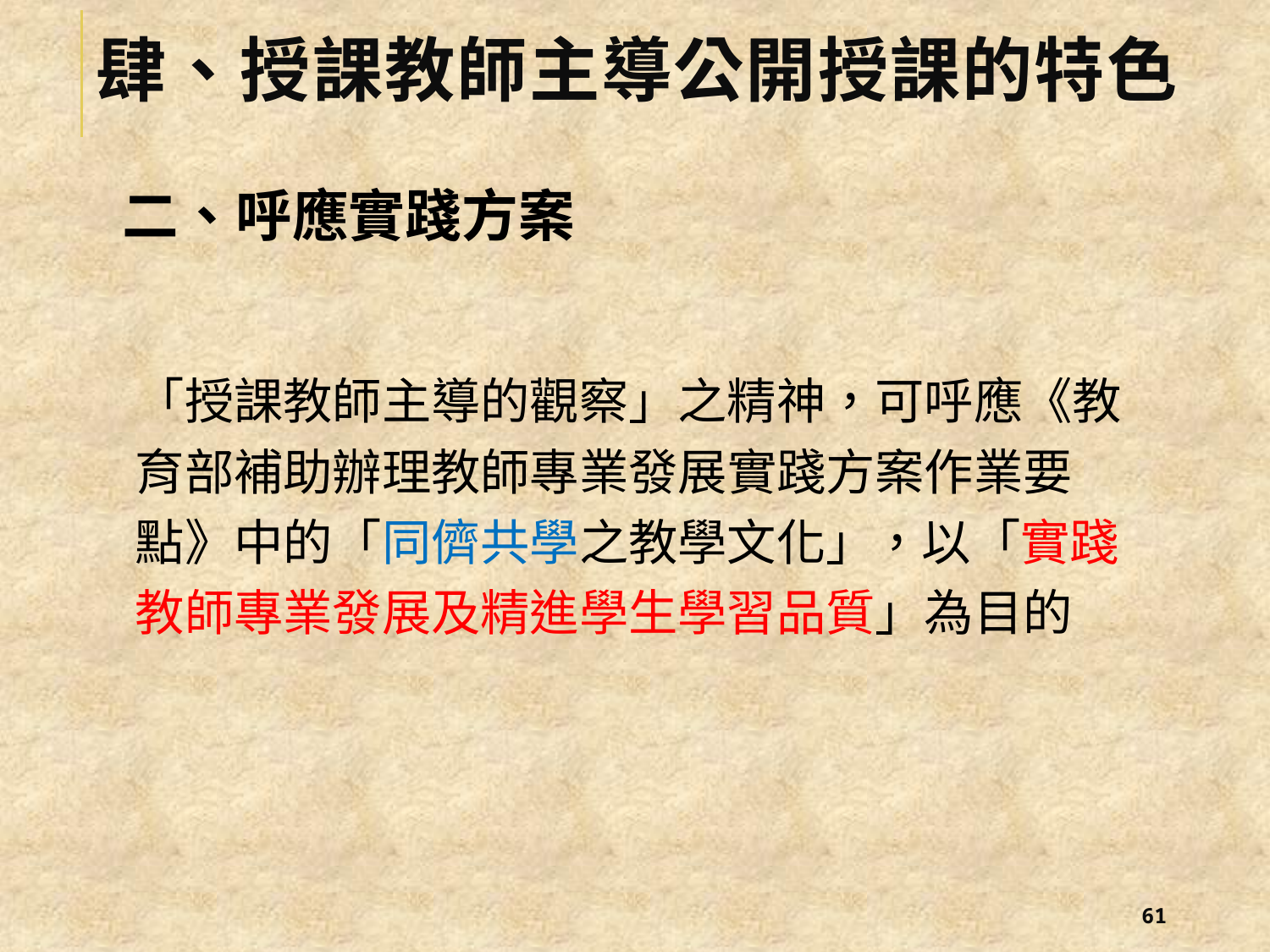

# 肆、授課教師主導公開授課的特色
二、呼應實踐方案

「授課教師主導的觀察」之精神，可呼應《教育部補助辦理教師專業發展實踐方案作業要點》中的「同儕共學之教學文化」，以「實踐教師專業發展及精進學生學習品質」為目的

61